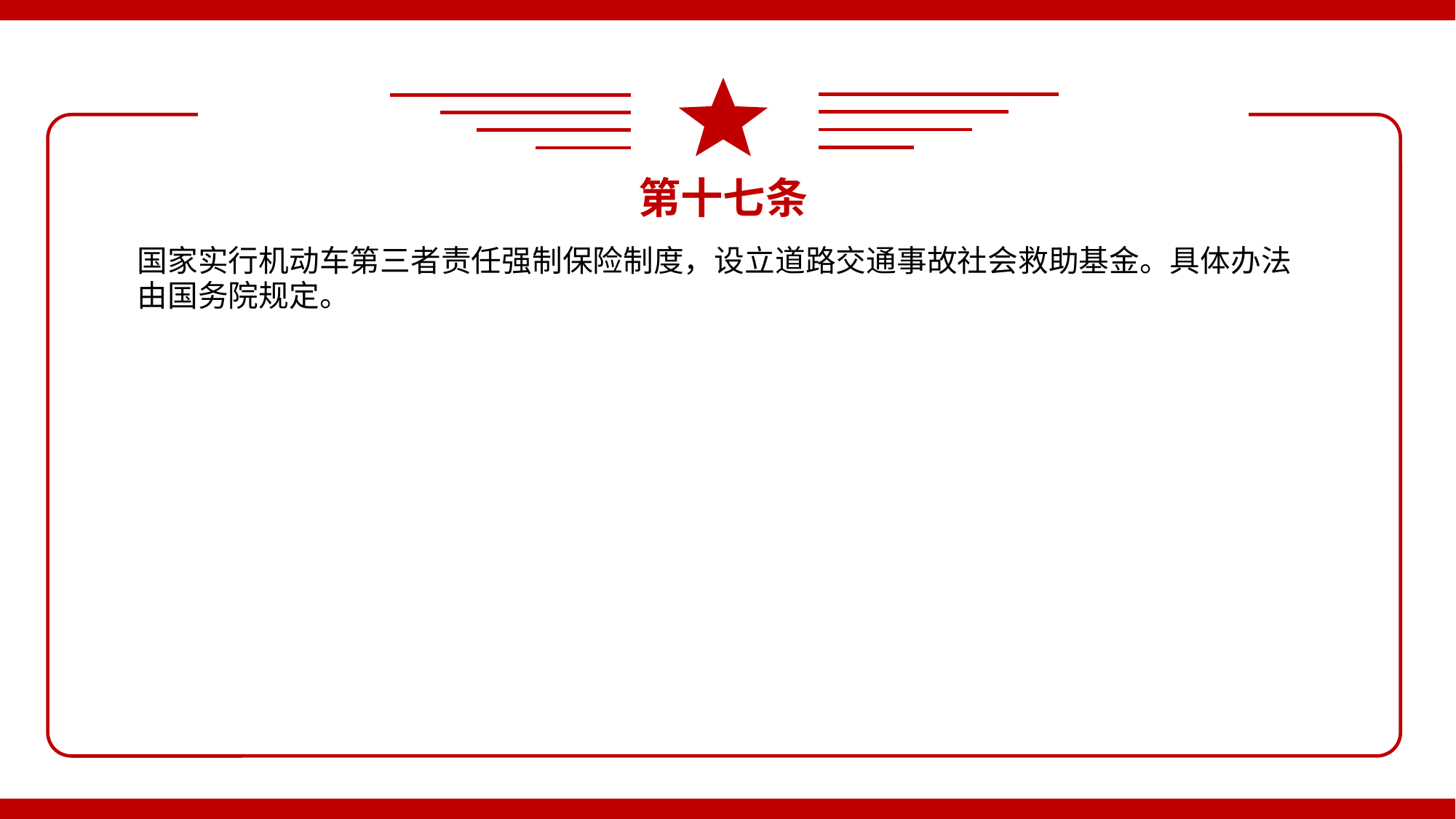

第十七条
国家实行机动车第三者责任强制保险制度，设立道路交通事故社会救助基金。具体办法由国务院规定。